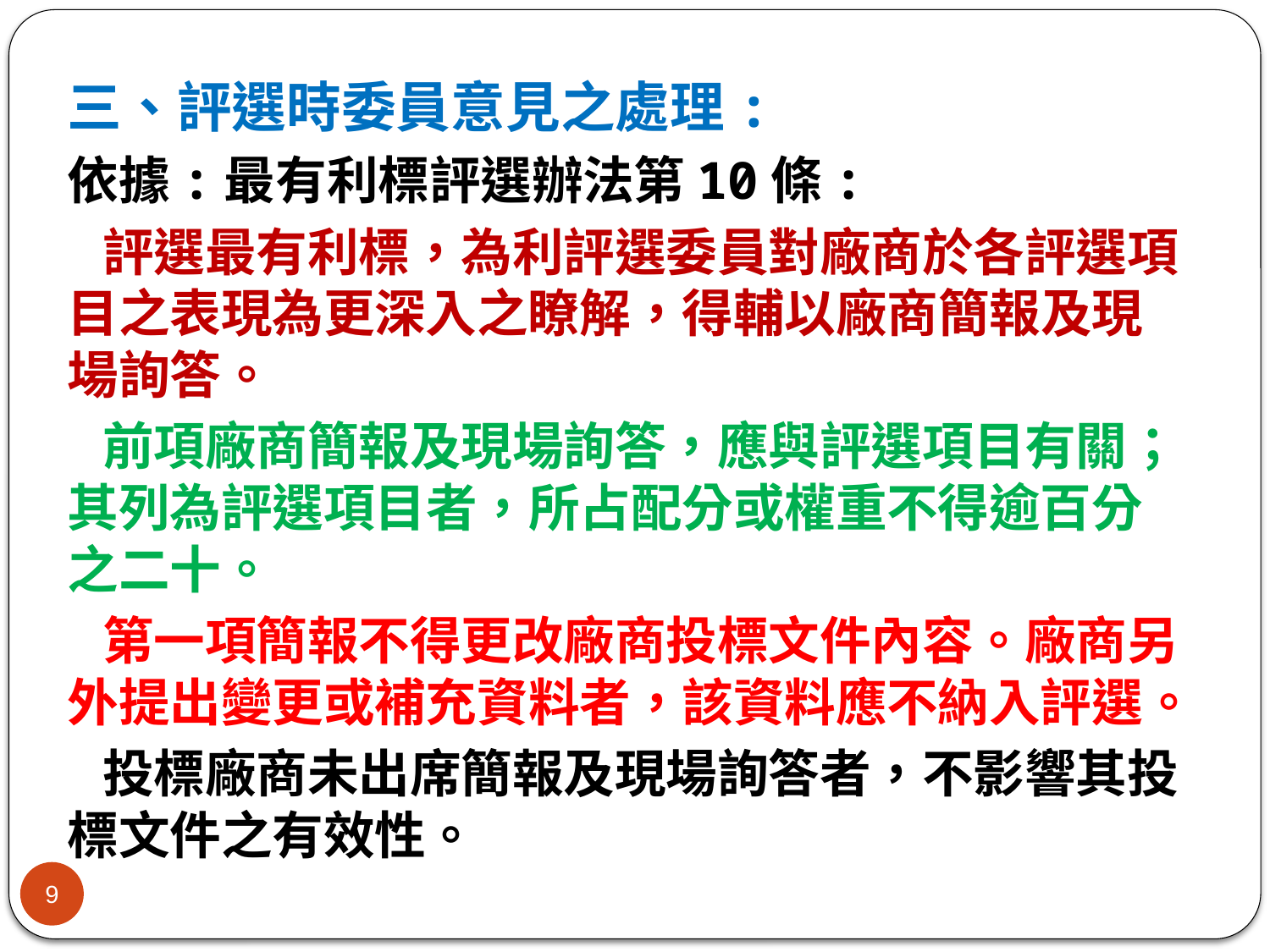

三、評選時委員意見之處理:
依據:最有利標評選辦法第10條:
  評選最有利標，為利評選委員對廠商於各評選項目之表現為更深入之瞭解，得輔以廠商簡報及現場詢答。
  前項廠商簡報及現場詢答，應與評選項目有關；其列為評選項目者，所占配分或權重不得逾百分之二十。
  第一項簡報不得更改廠商投標文件內容。廠商另外提出變更或補充資料者，該資料應不納入評選。
  投標廠商未出席簡報及現場詢答者，不影響其投標文件之有效性。

9